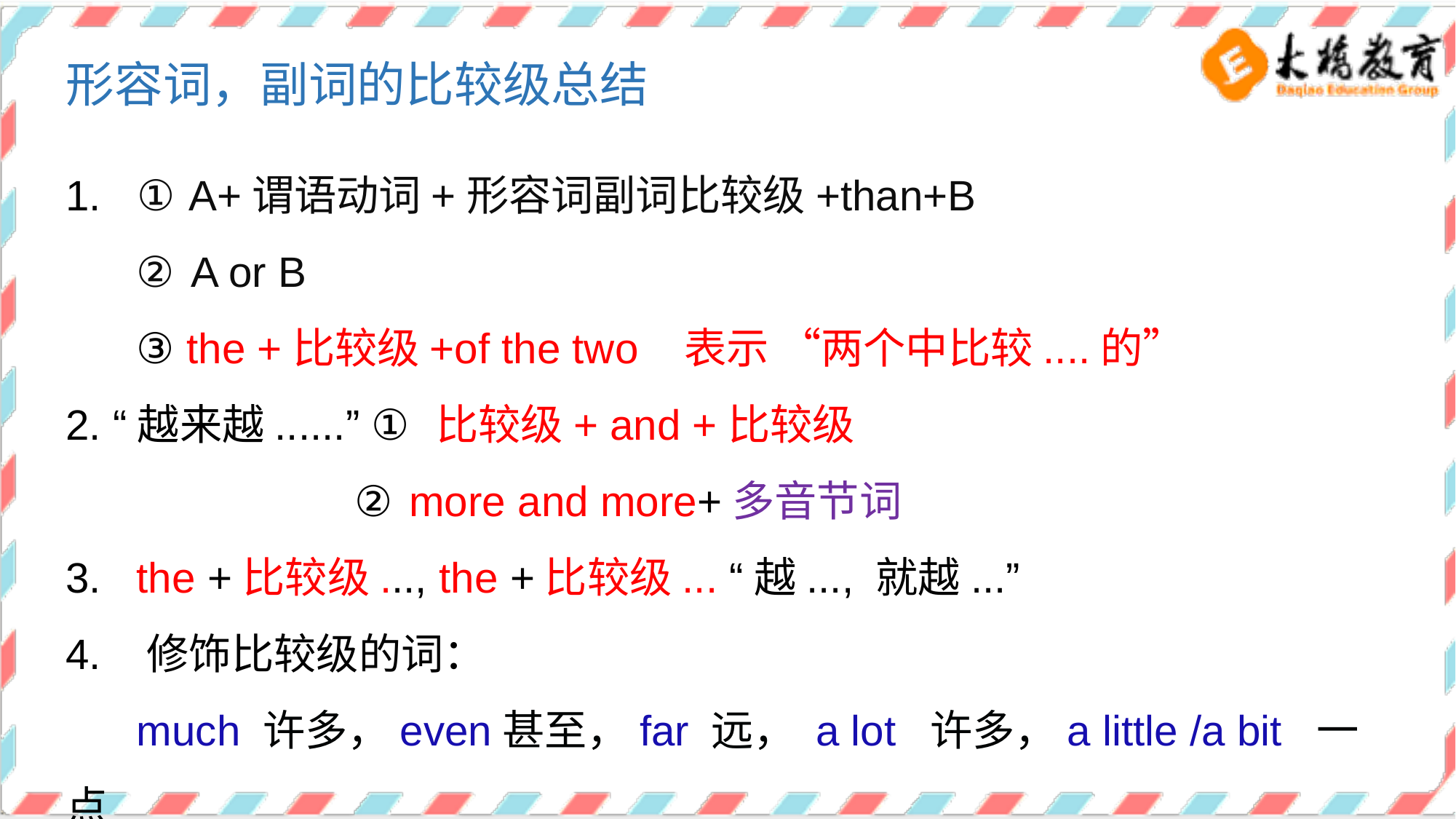

形容词，副词的比较级总结
1.   ① A+谓语动词+形容词副词比较级+than+B
      ② A or B
      ③ the +比较级+of the two   表示 “两个中比较....的”
2. “越来越......” ① 比较级+ and +比较级
      		      ② more and more+多音节词
3.   the +比较级..., the +比较级... “越..., 就越...”
4.   修饰比较级的词：
      much 许多，even甚至，far 远， a lot  许多，a little /a bit  一 点